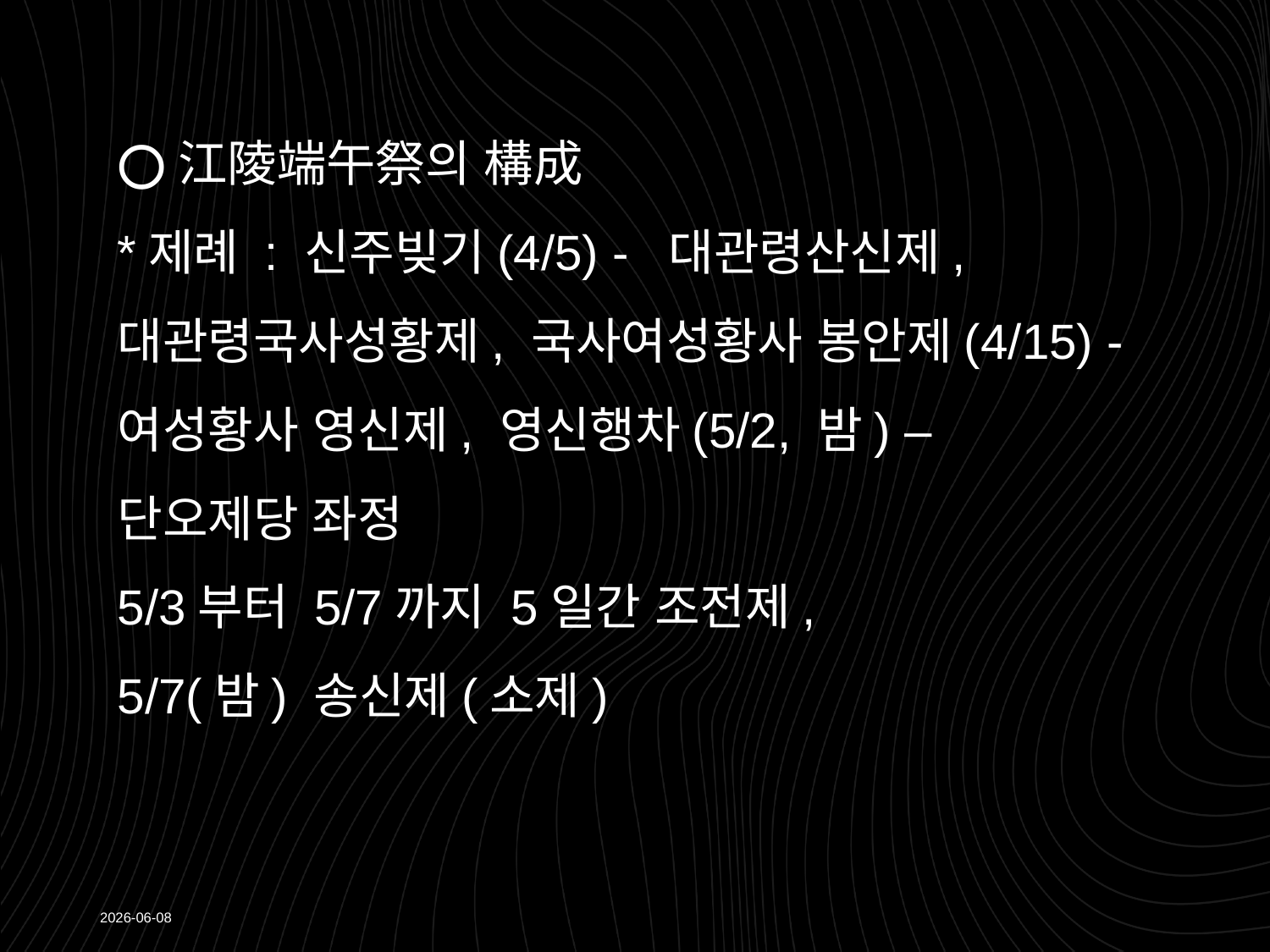

⭕江陵端午祭의 構成
*제례 : 신주빚기(4/5) -  대관령산신제,
대관령국사성황제, 국사여성황사 봉안제(4/15) - 여성황사 영신제, 영신행차(5/2, 밤) –
단오제당 좌정
5/3부터 5/7까지 5일간 조전제,
5/7(밤) 송신제(소제)
2026-06-08